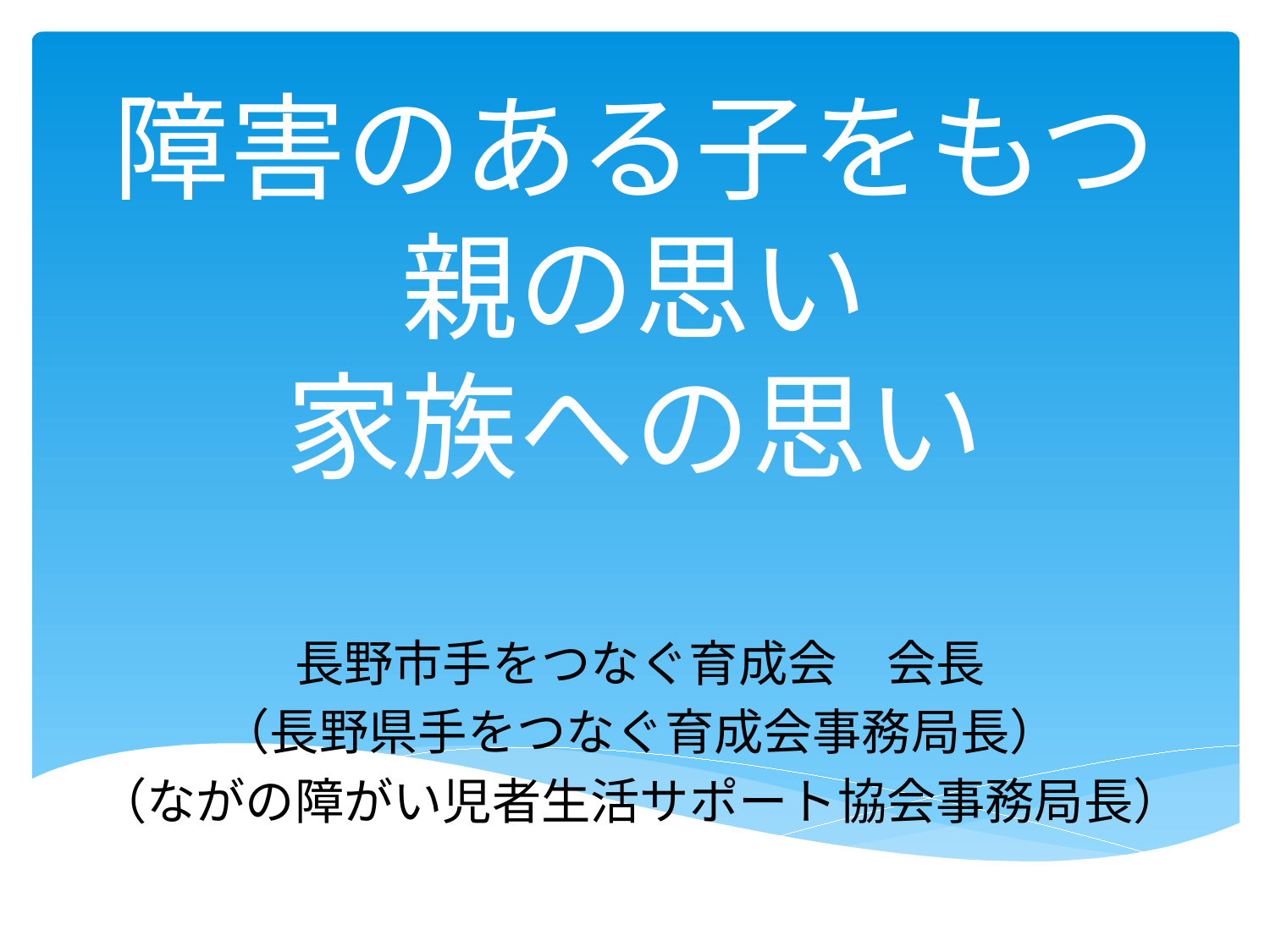

# 障害のある子をもつ親の思い 家族への思い
長野市手をつなぐ育成会　会長
（長野県手をつなぐ育成会事務局長）
（ながの障がい児者生活サポート協会事務局長）